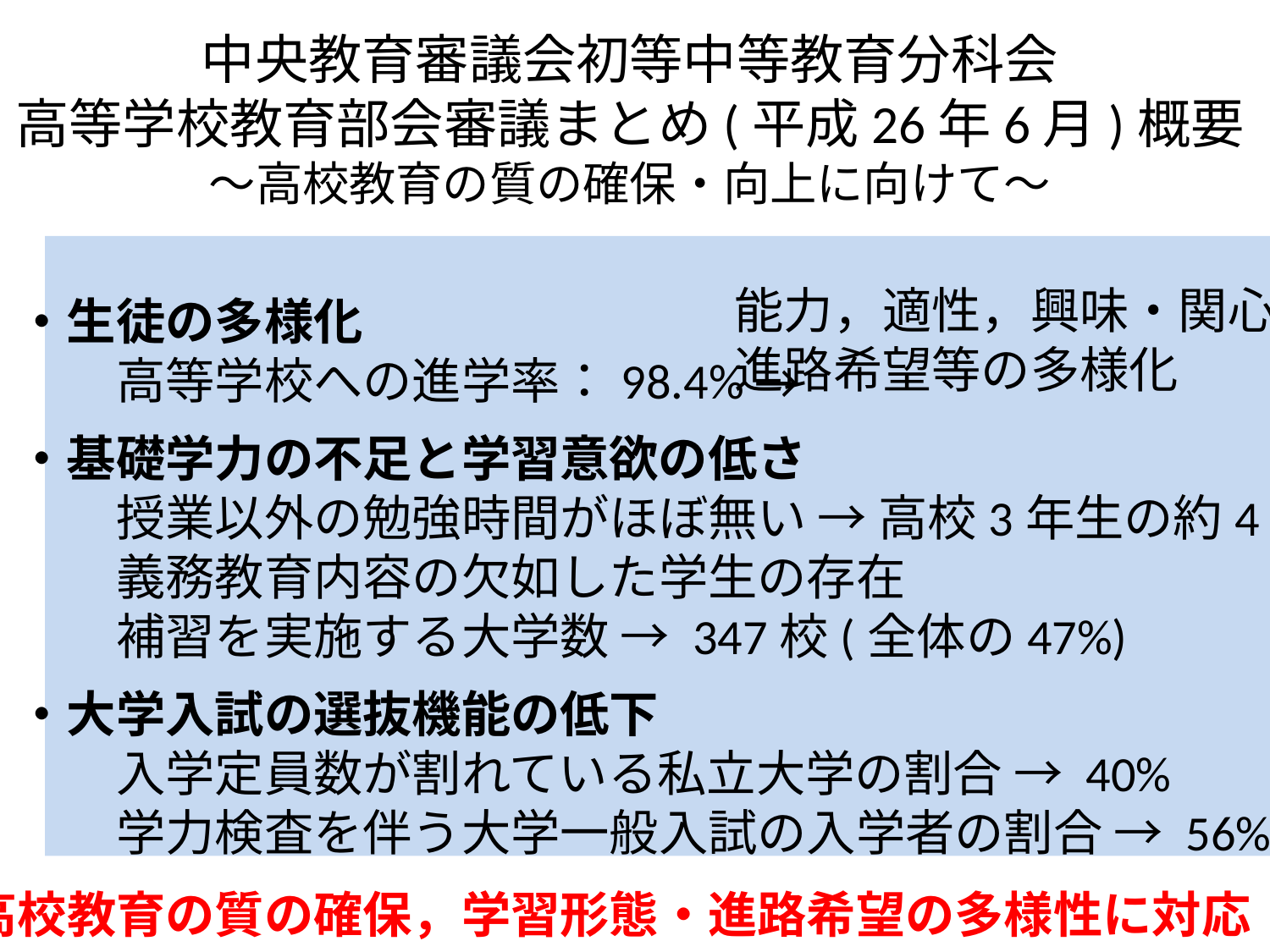

# 中央教育審議会初等中等教育分科会 高等学校教育部会審議まとめ(平成26年6月)概要 ～高校教育の質の確保・向上に向けて～

　・生徒の多様化
　　　高等学校への進学率：98.4% →

　・基礎学力の不足と学習意欲の低さ
　　　授業以外の勉強時間がほぼ無い → 高校3年生の約4割
　　　義務教育内容の欠如した学生の存在
　　　補習を実施する大学数 → 347校(全体の47%)

　・大学入試の選抜機能の低下
　　　入学定員数が割れている私立大学の割合 → 40%
　　　学力検査を伴う大学一般入試の入学者の割合 → 56%

高校教育の質の確保，学習形態・進路希望の多様性に対応

能力，適性，興味・関心，
進路希望等の多様化